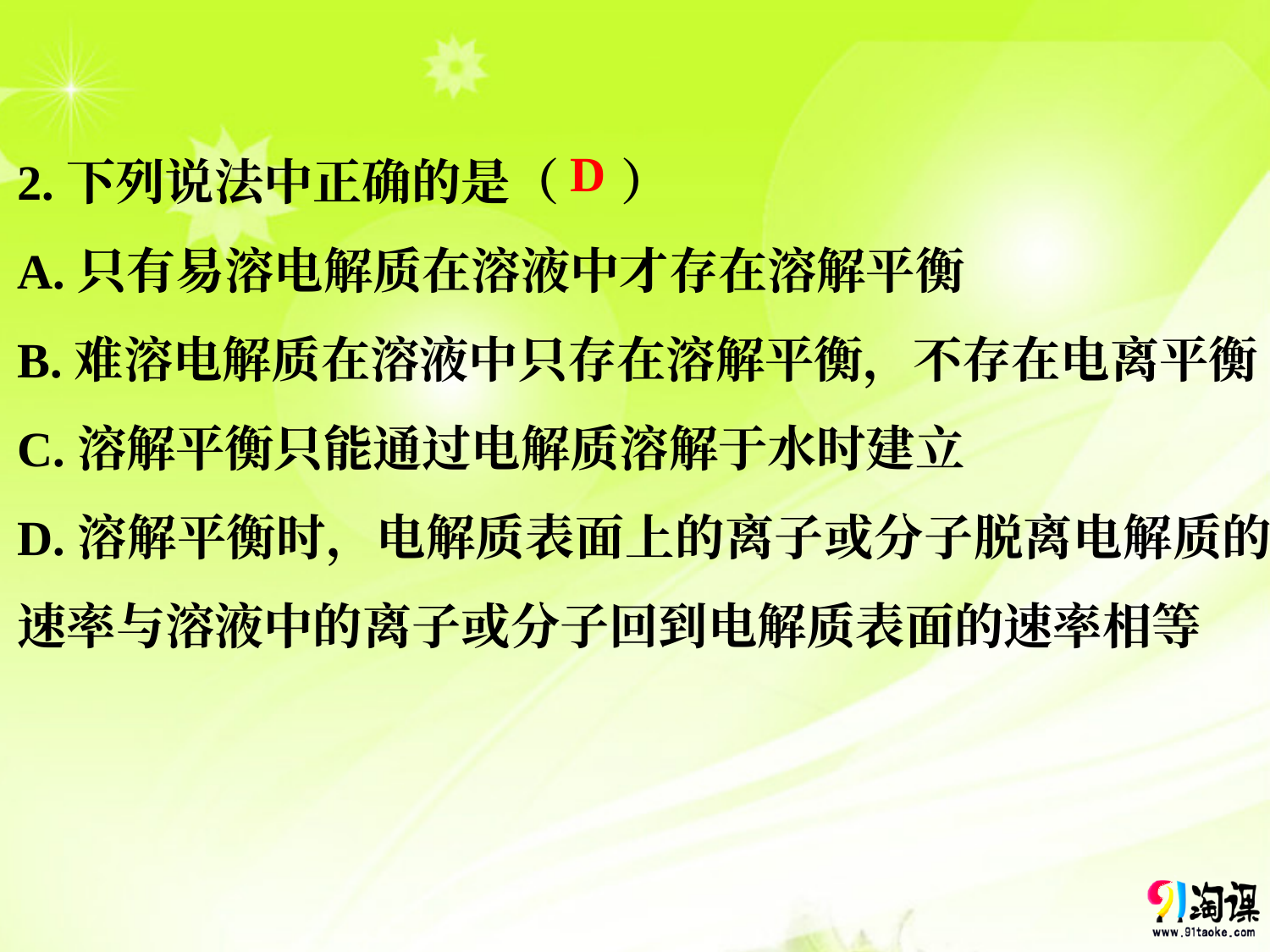

2.下列说法中正确的是（     ）
A.只有易溶电解质在溶液中才存在溶解平衡
B.难溶电解质在溶液中只存在溶解平衡，不存在电离平衡
C.溶解平衡只能通过电解质溶解于水时建立
D.溶解平衡时，电解质表面上的离子或分子脱离电解质的速率与溶液中的离子或分子回到电解质表面的速率相等
D